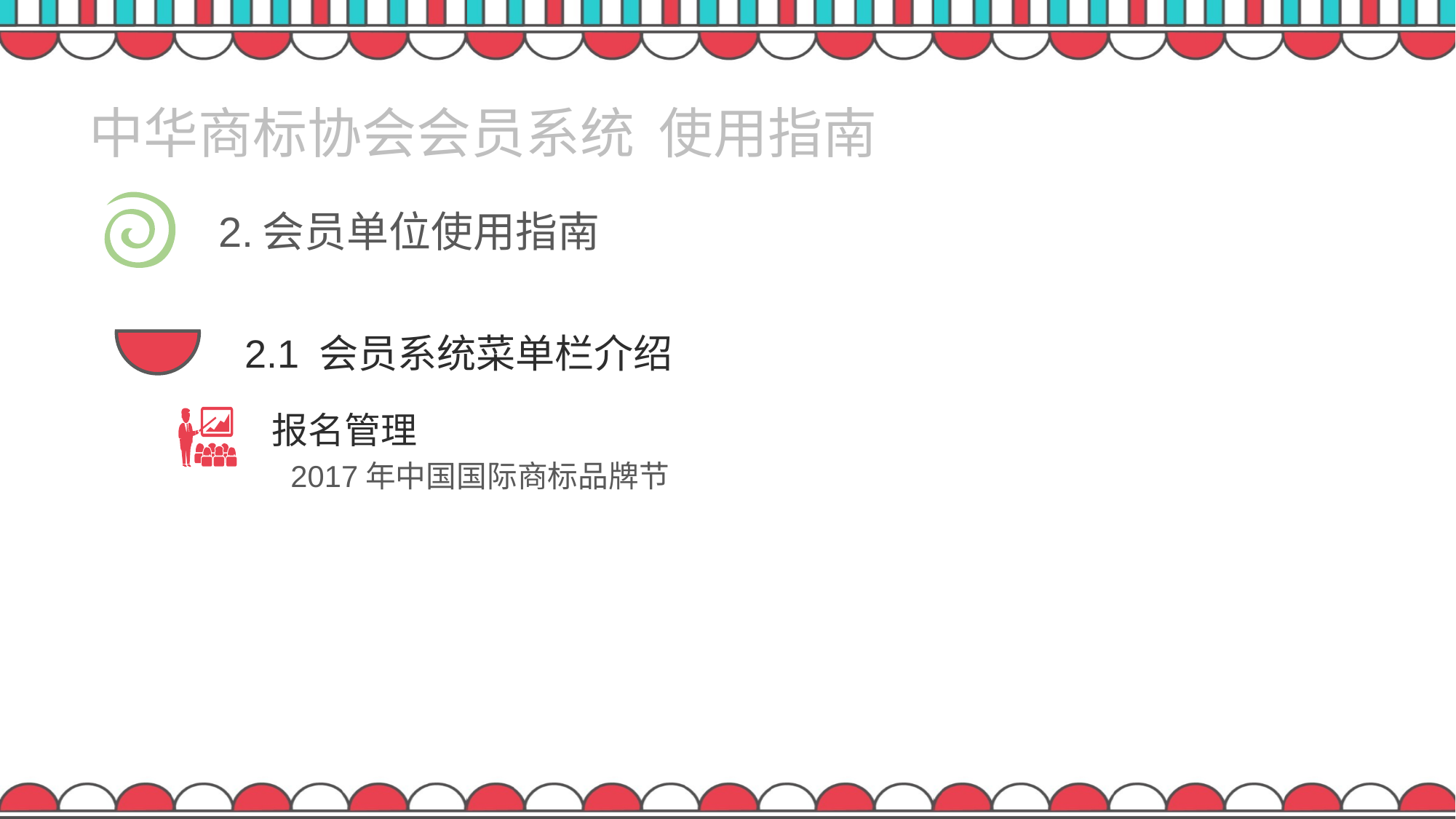

中华商标协会会员系统  使用指南
2.会员单位使用指南

2.1 会员系统菜单栏介绍

报名管理
  2017年中国国际商标品牌节